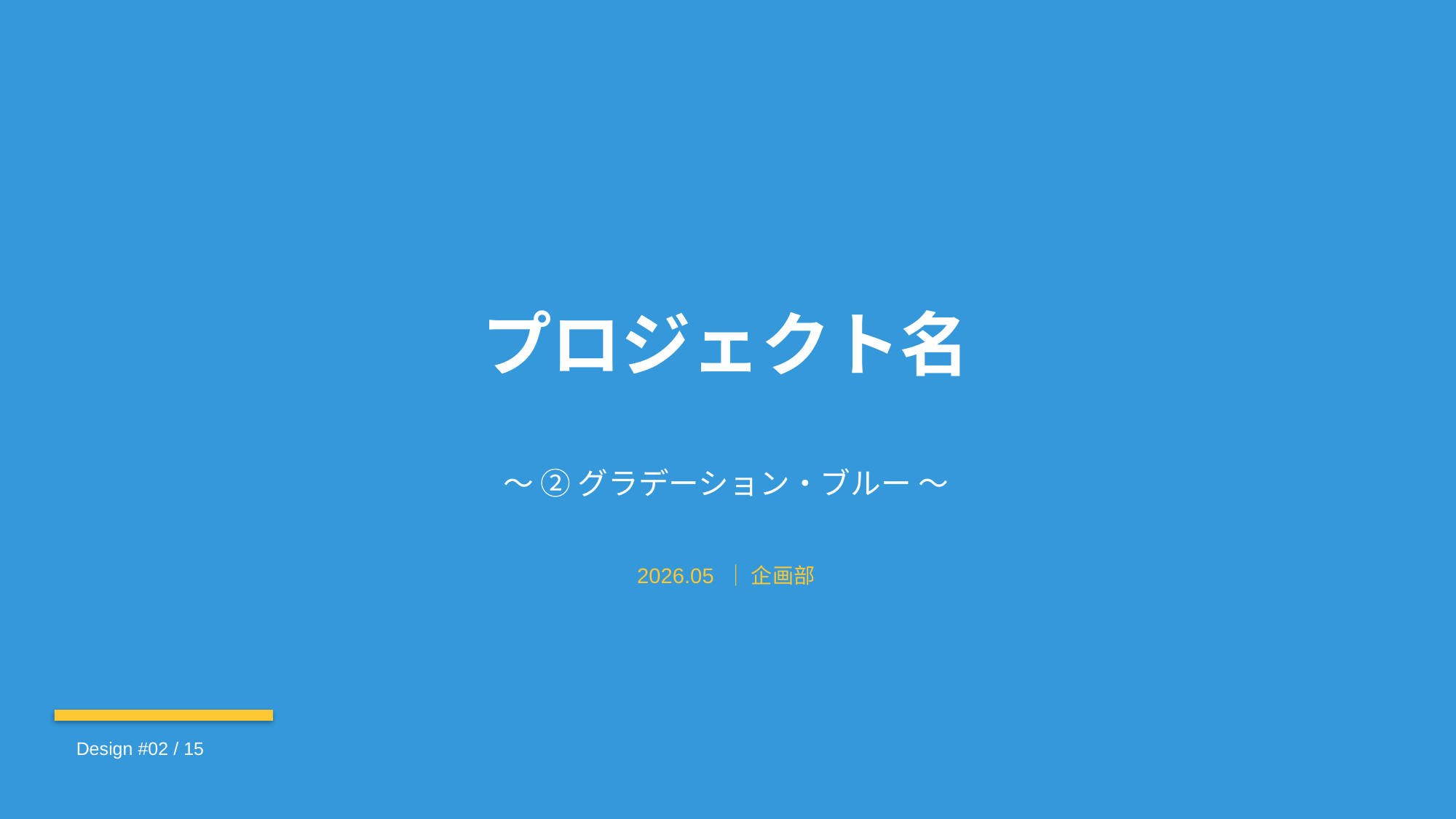

プロジェクト名
〜 ② グラデーション・ブルー 〜
2026.05 ｜ 企画部

Design #02 / 15